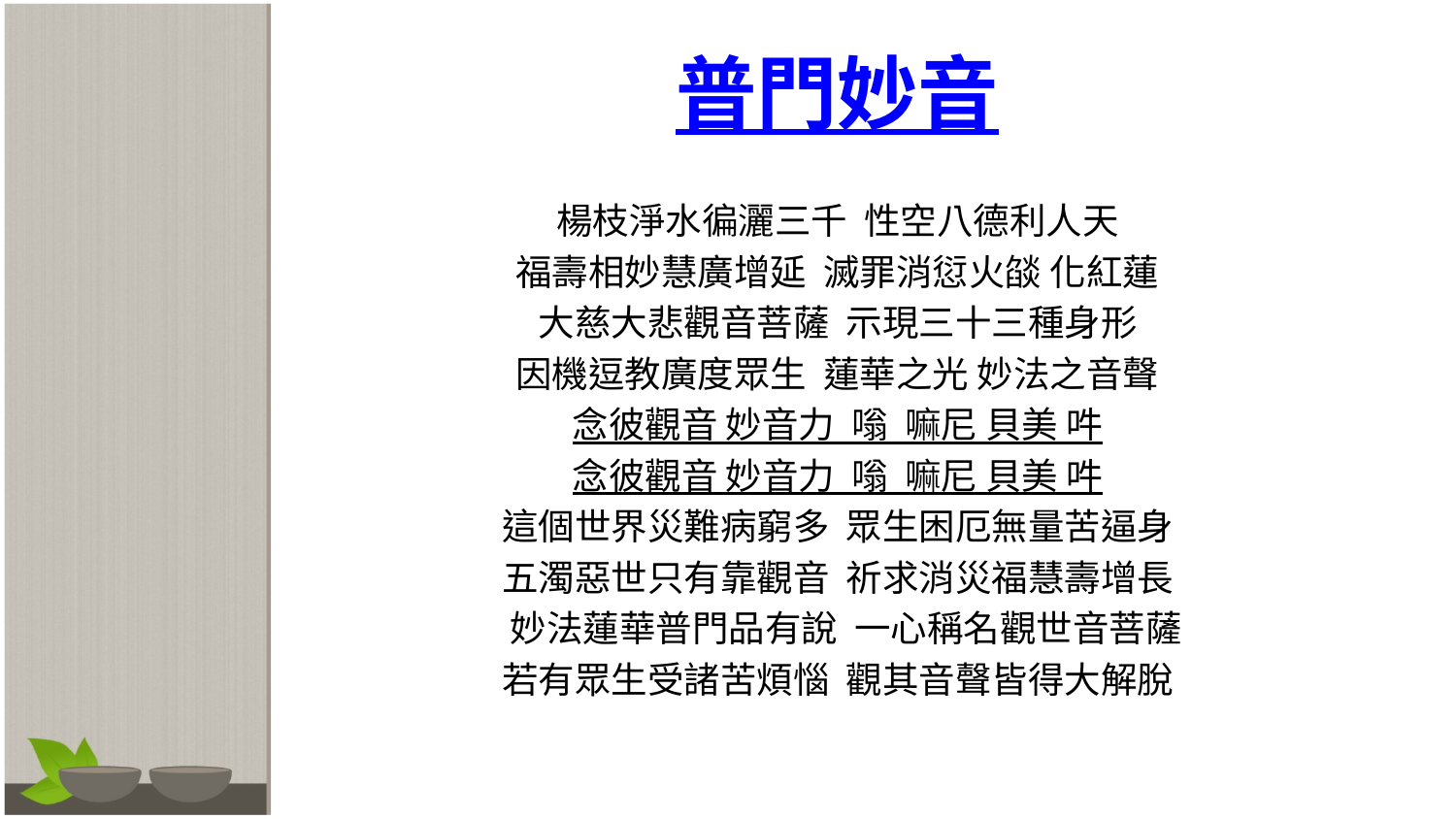

# 普門妙音
楊枝淨水徧灑三千  性空八德利人天
福壽相妙慧廣增延  滅罪消愆火燄 化紅蓮
大慈大悲觀音菩薩  示現三十三種身形
因機逗教廣度眾生  蓮華之光 妙法之音聲
念彼觀音 妙音力  嗡  嘛尼 貝美 吽
念彼觀音 妙音力  嗡  嘛尼 貝美 吽
這個世界災難病窮多  眾生困厄無量苦逼身
五濁惡世只有靠觀音  祈求消災福慧壽增長
 妙法蓮華普門品有說  一心稱名觀世音菩薩
若有眾生受諸苦煩惱  觀其音聲皆得大解脫